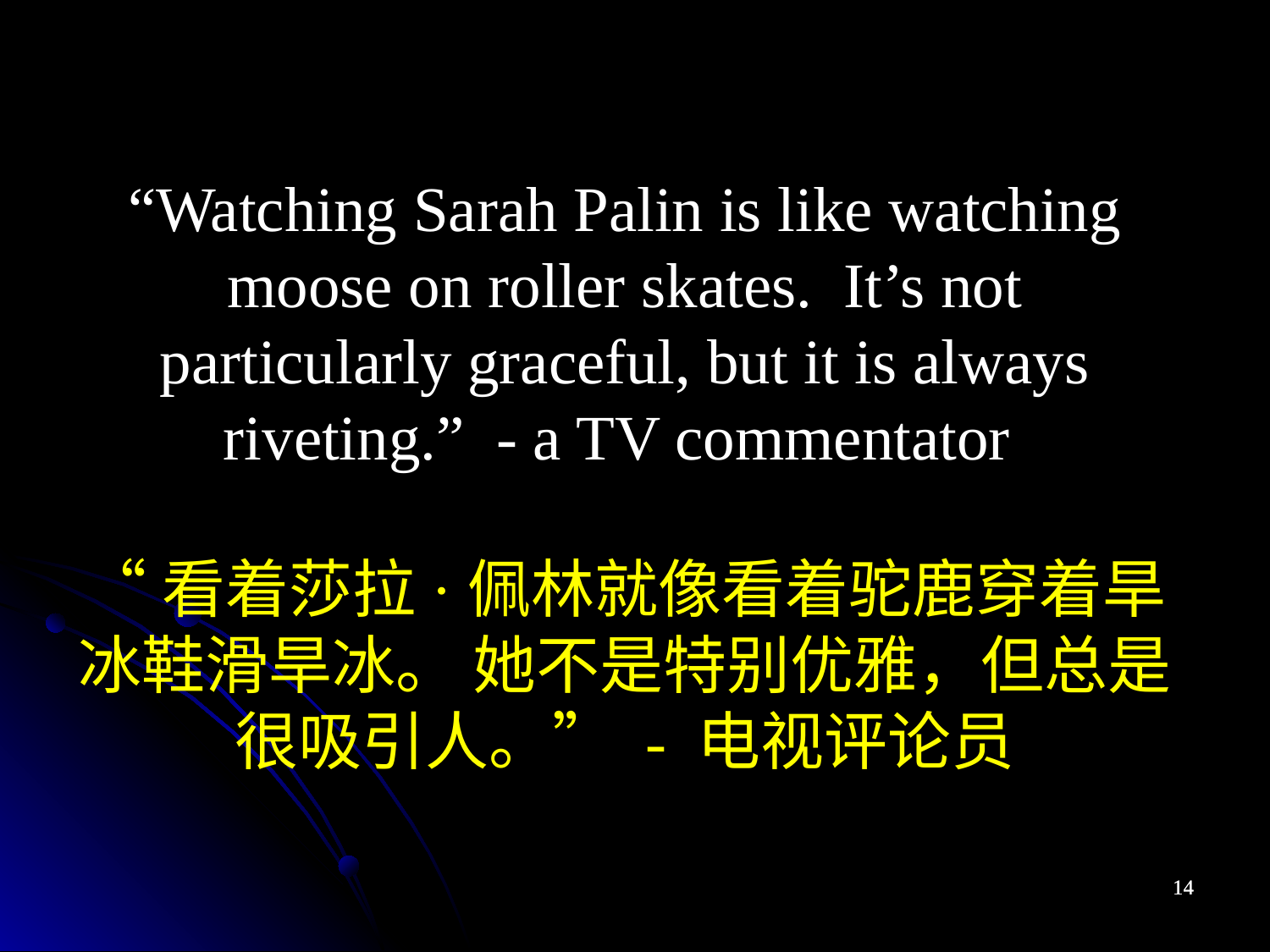

“Watching Sarah Palin is like watching moose on roller skates.  It’s not particularly graceful, but it is always riveting.”  - a TV commentator

“看着莎拉·佩林就像看着驼鹿穿着旱冰鞋滑旱冰。 她不是特别优雅，但总是很吸引人。” - 电视评论员
14
14